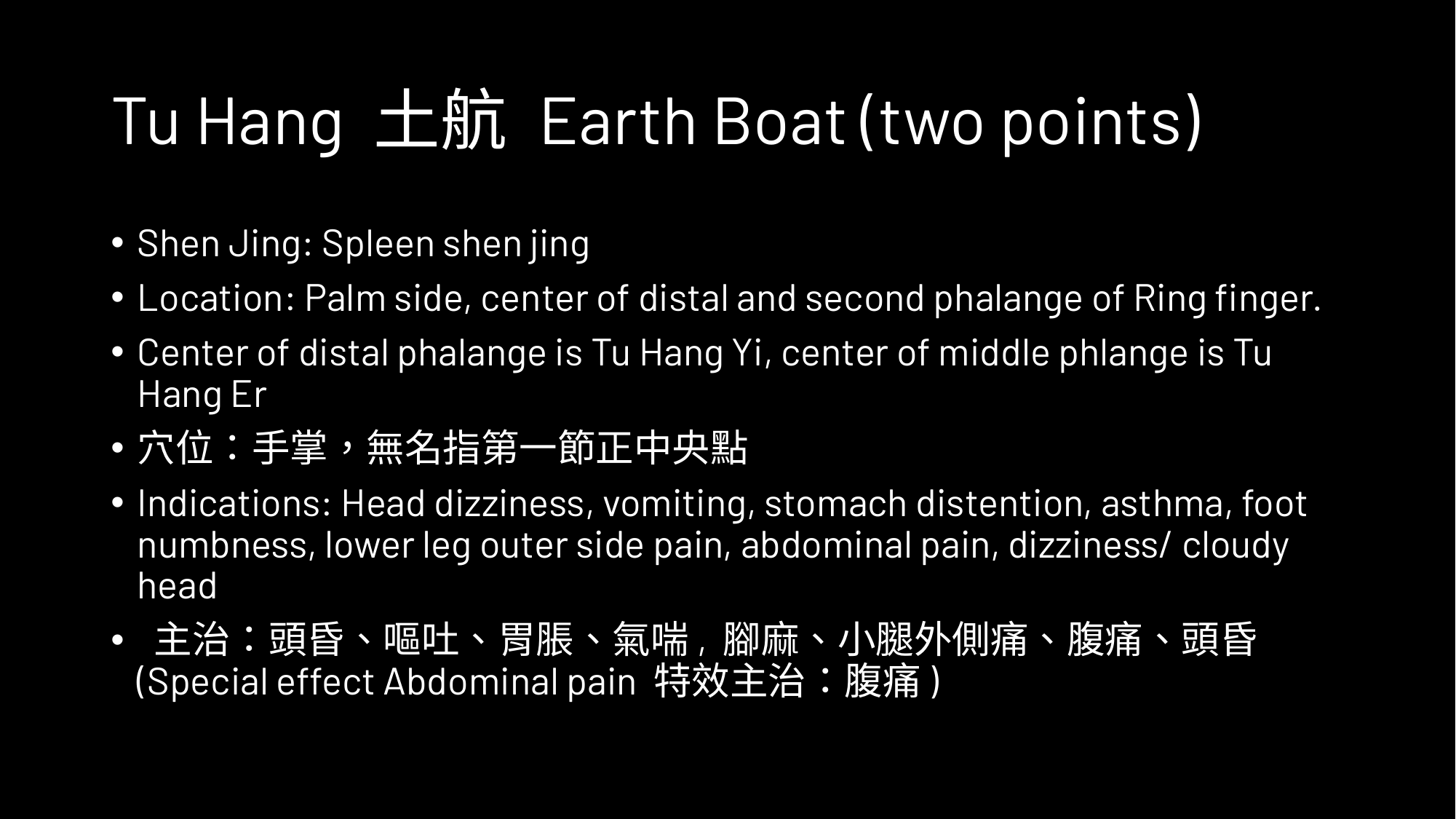

# Tu Hang 土航 Earth Boat (two points)
Shen Jing: Spleen shen jing
Location: Palm side, center of distal and second phalange of Ring finger.
Center of distal phalange is Tu Hang Yi, center of middle phlange is Tu Hang Er
穴位：手掌，無名指第一節正中央點
Indications: Head dizziness, vomiting, stomach distention, asthma, foot numbness, lower leg outer side pain, abdominal pain, dizziness/ cloudy head
 主治：頭昏、嘔吐、胃脹、氣喘, 腳麻、小腿外側痛、腹痛、頭昏 (Special effect Abdominal pain 特效主治：腹痛)